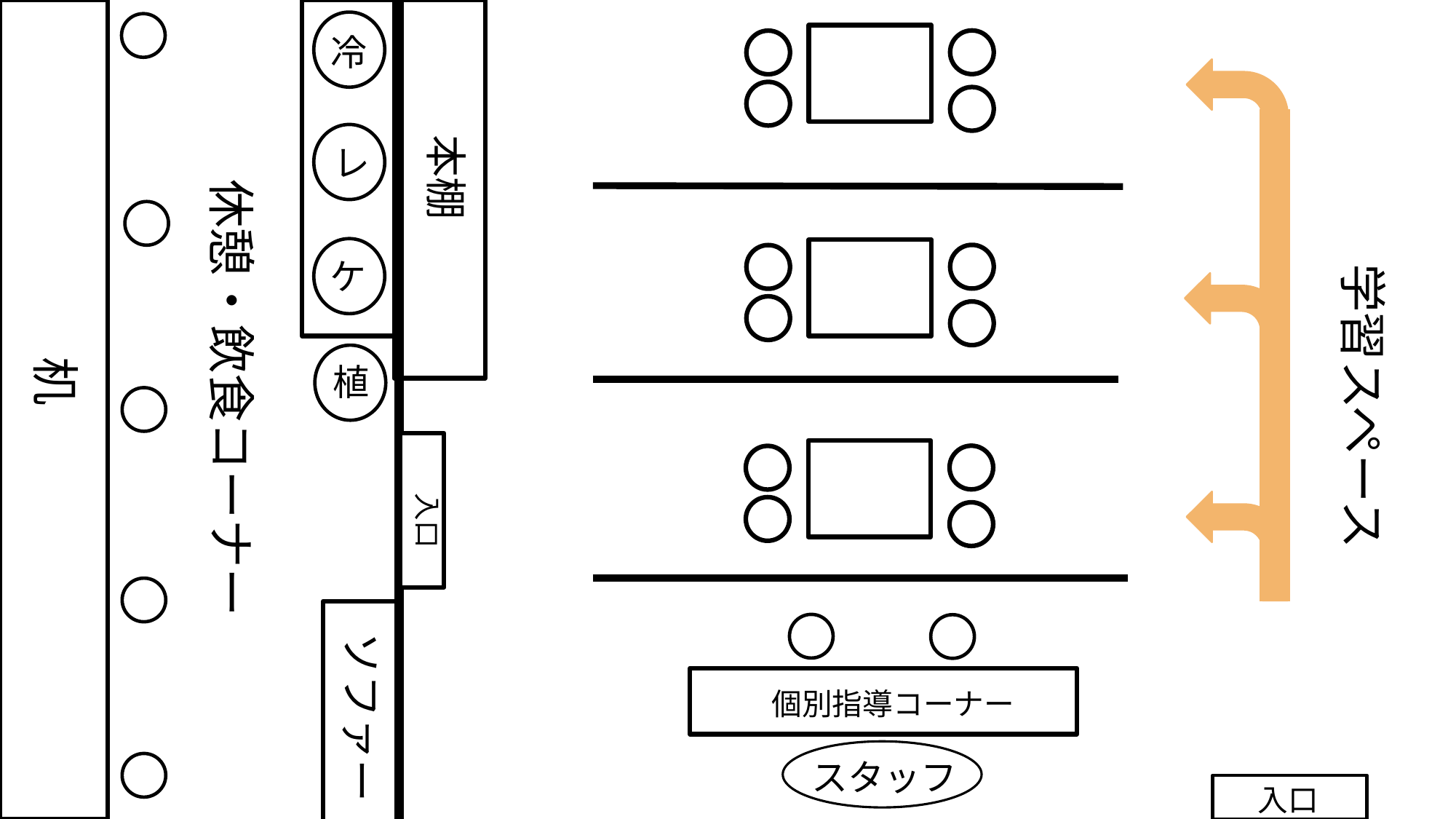

冷

本棚

レ
休憩・飲食コーナー

ケ
学習スペース

机
植

入口

ソファー

個別指導コーナー

スタッフ

入口